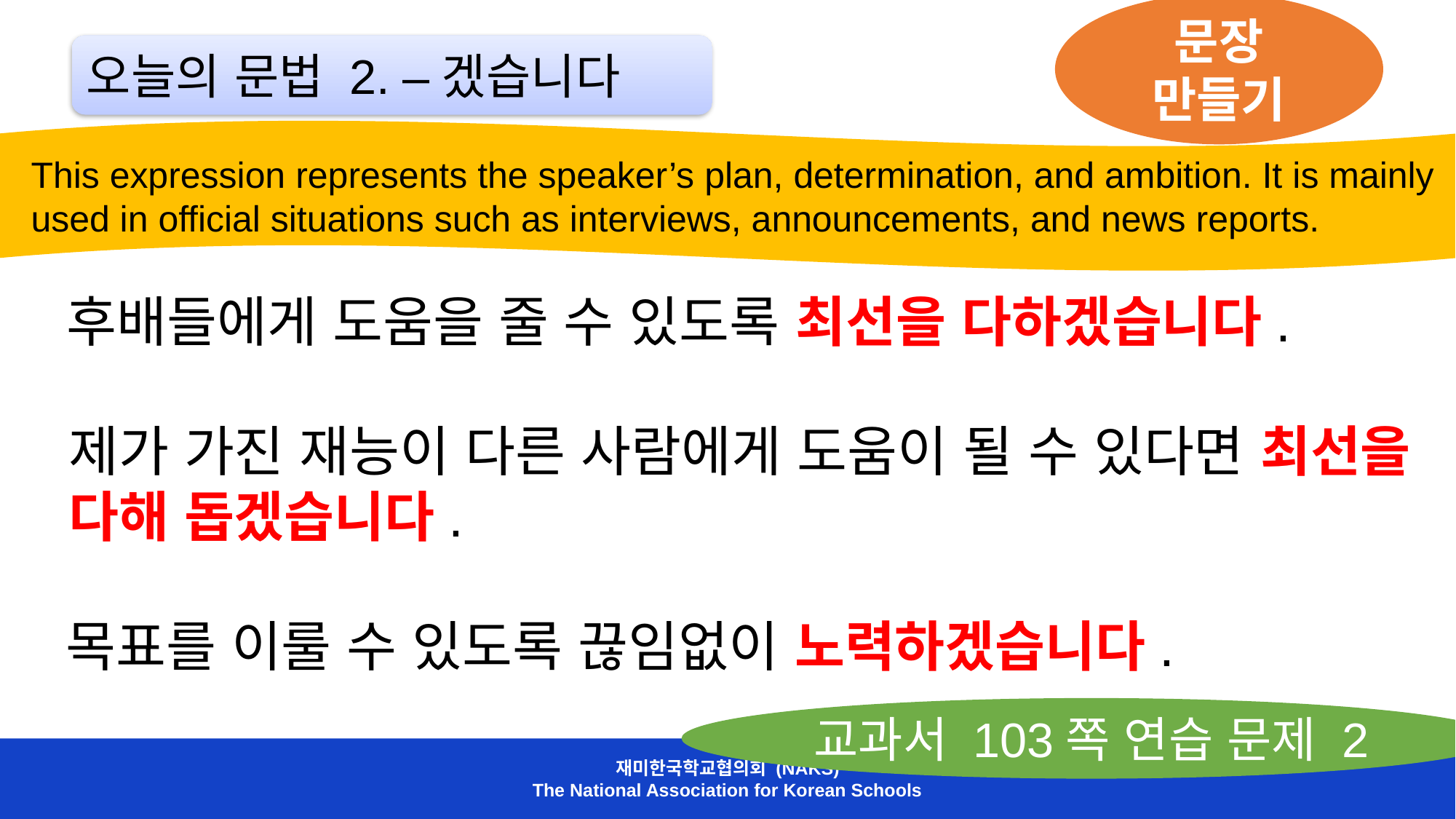

문장 만들기
오늘의 문법 2. –겠습니다
  This expression represents the speaker’s plan, determination, and ambition. It is mainly
  used in official situations such as interviews, announcements, and news reports.
후배들에게 도움을 줄 수 있도록 최선을 다하겠습니다.
제가 가진 재능이 다른 사람에게 도움이 될 수 있다면 최선을 다해 돕겠습니다.
목표를 이룰 수 있도록 끊임없이 노력하겠습니다.
교과서 103쪽 연습 문제 2
재미한국학교협의회 (NAKS)
The National Association for Korean Schools